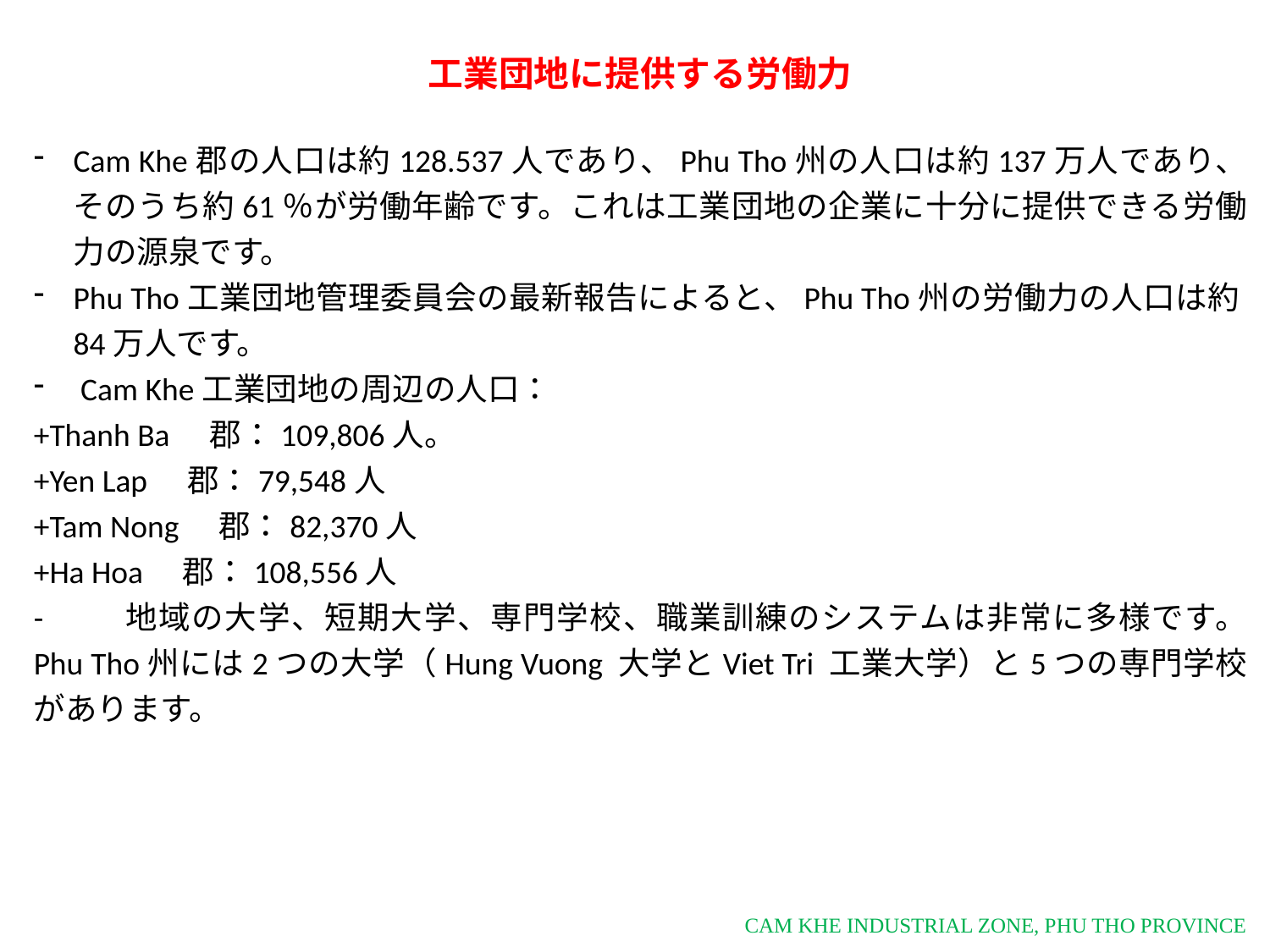

# 工業団地に提供する労働力
Cam Khe郡の人口は約128.537人であり、Phu Tho州の人口は約137万人であり、そのうち約61％が労働年齢です。これは工業団地の企業に十分に提供できる労働力の源泉です。
Phu Tho工業団地管理委員会の最新報告によると、Phu Tho州の労働力の人口は約84万人です。
 Cam Khe工業団地の周辺の人口：
+Thanh Ba　郡：109,806人。
+Yen Lap　郡：79,548人
+Tam Nong　郡：82,370人
+Ha Hoa　郡：108,556人
- 　　地域の大学、短期大学、専門学校、職業訓練のシステムは非常に多様です。 Phu Tho州には2つの大学（Hung Vuong 大学とViet Tri 工業大学）と5つの専門学校があります。
CAM KHE INDUSTRIAL ZONE, PHU THO PROVINCE